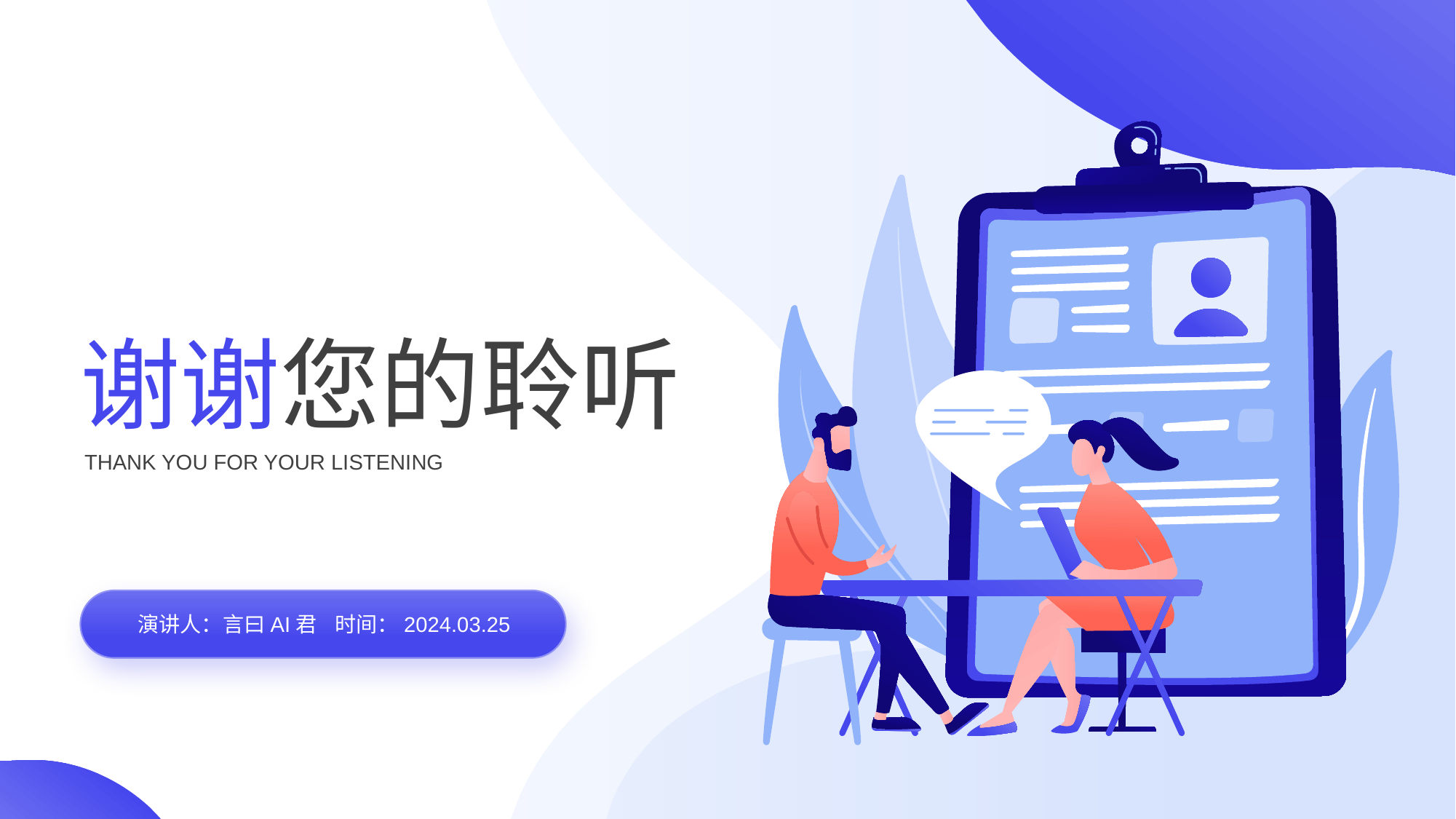

谢谢您的聆听
THANK YOU FOR YOUR LISTENING

演讲人：言曰AI君
时间：2024.03.25